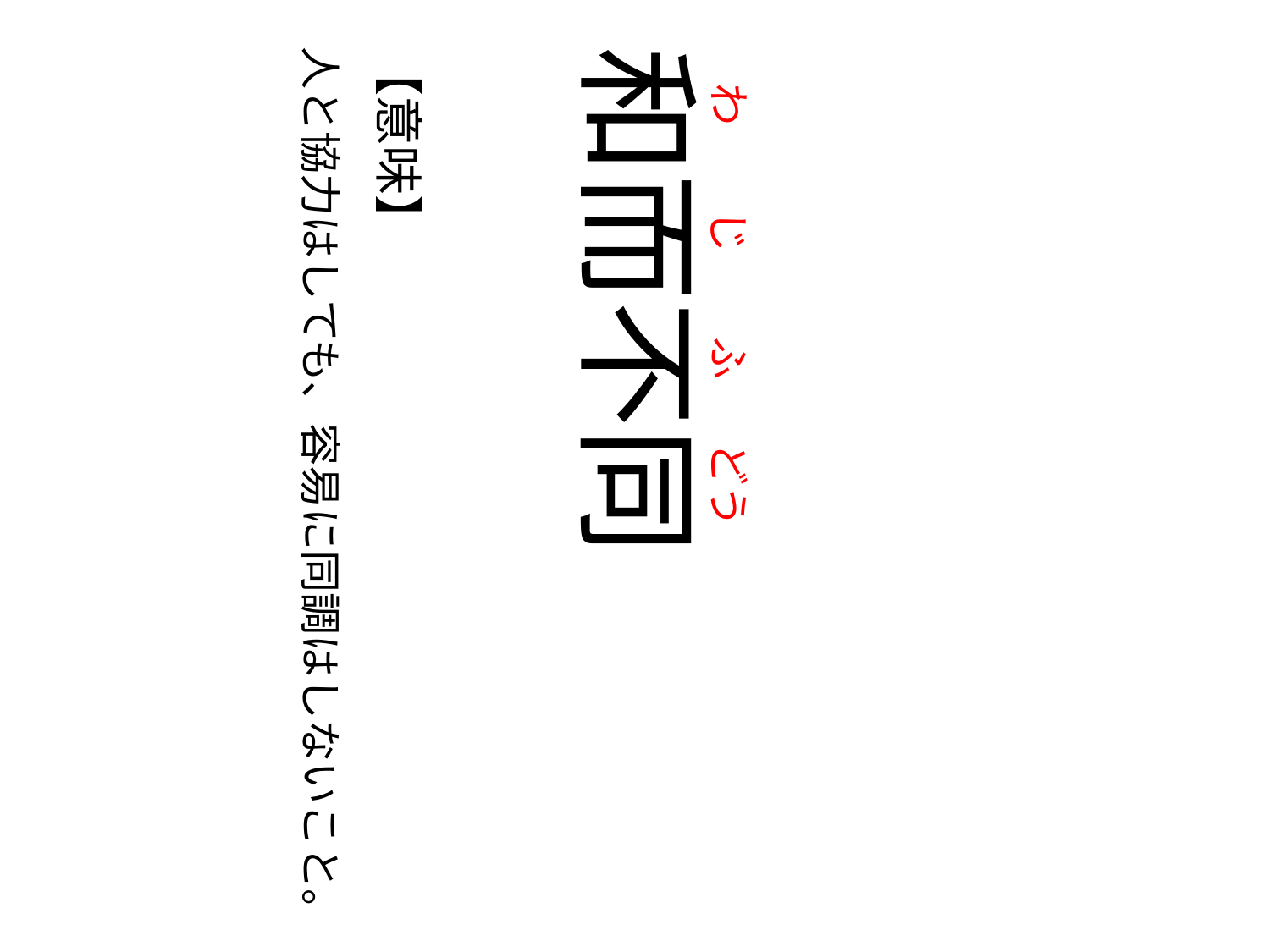

わ
の
じ
の
ふ
の
どう
人と協力はしても、容易に同調はしないこと。
【意味】
和而不同